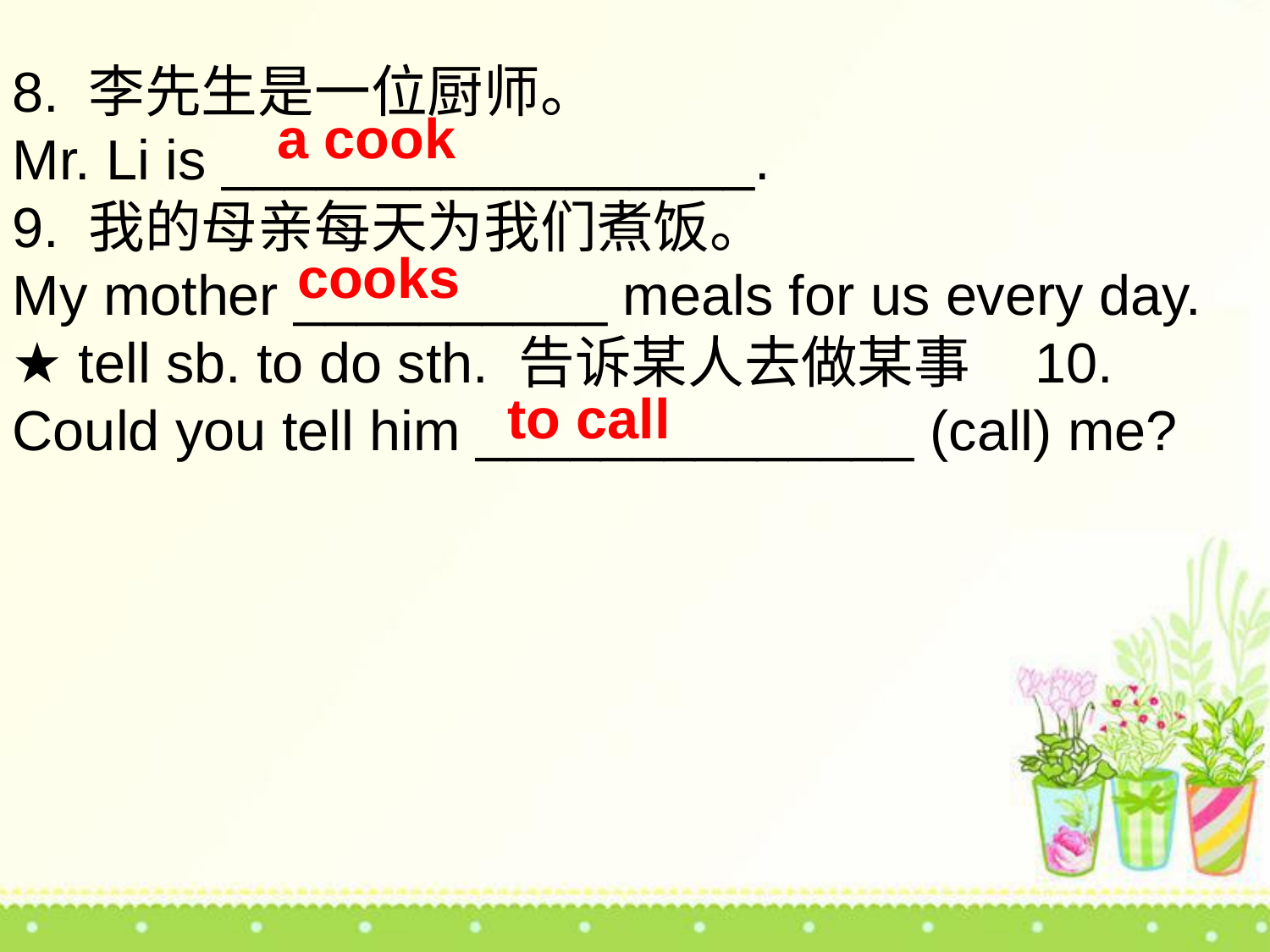

8. 李先生是一位厨师。
Mr. Li is _________________.
9. 我的母亲每天为我们煮饭。
My mother __________ meals for us every day.
★ tell sb. to do sth. 告诉某人去做某事    10. Could you tell him ______________ (call) me?
a cook
cooks
to call